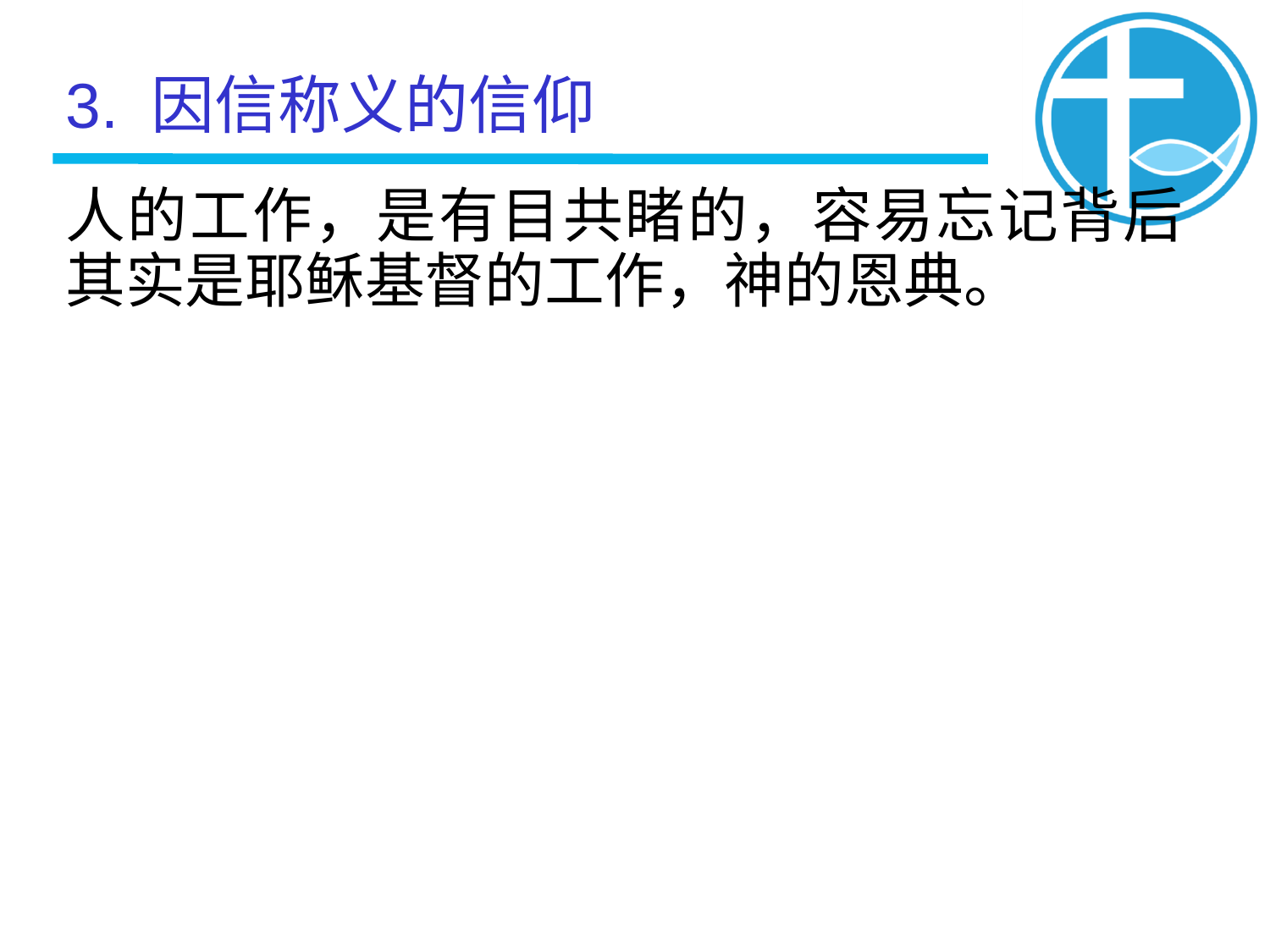

3. 因信称义的信仰
人的工作，是有目共睹的，容易忘记背后其实是耶稣基督的工作，神的恩典。